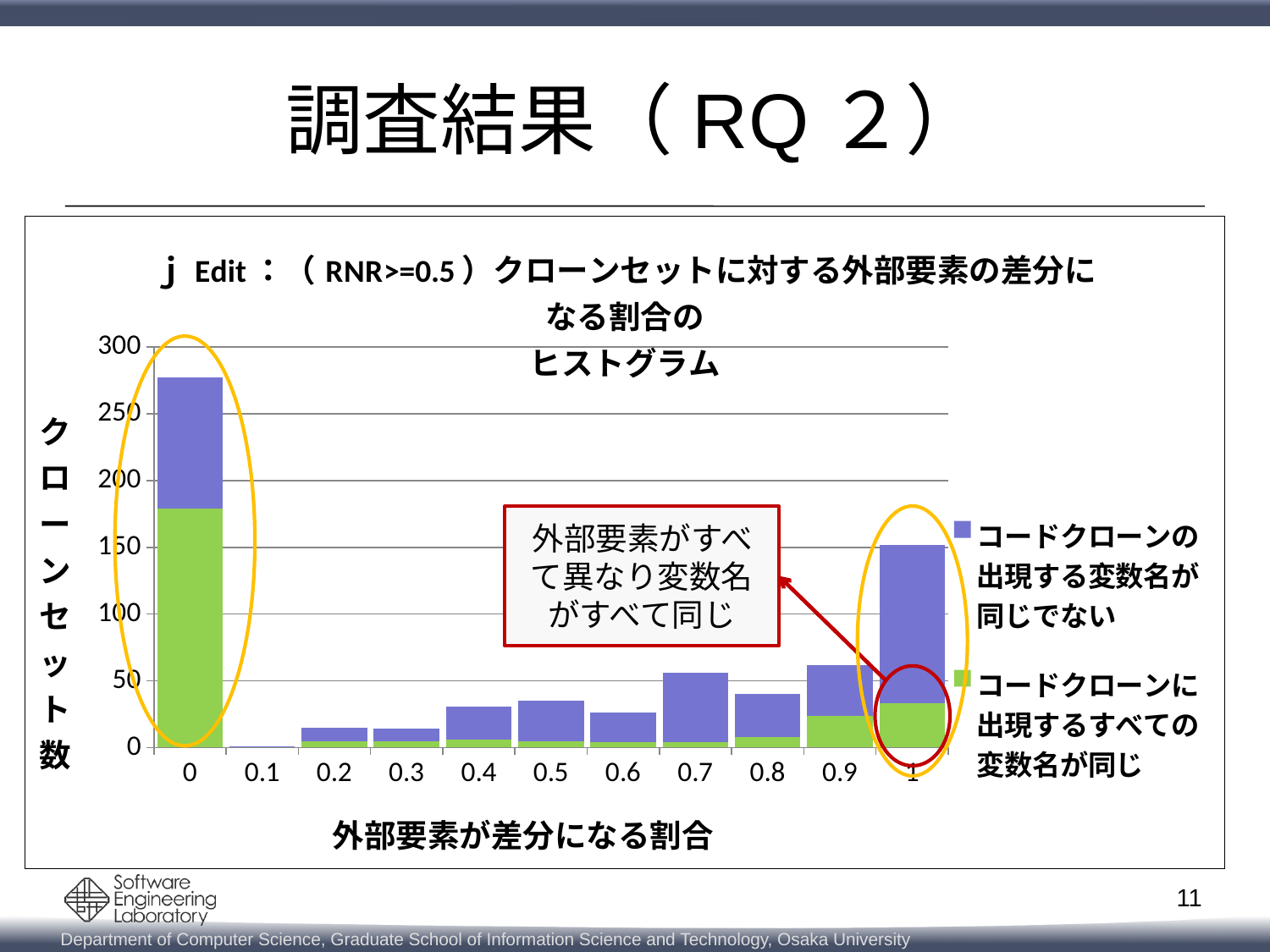

# 調査結果（RQ２）

### Chart: ｊEdit：（RNR>=0.5）クローンセットに対する外部要素の差分になる割合の
ヒストグラム

| Category | コードクローンに出現するすべての変数名が同じ | コードクローンの出現する変数名が同じでない |
|---|---|---|
| 0 | 179.0 | 98.0 |
| 0.1 | 0.0 | 1.0 |
| 0.2 | 5.0 | 10.0 |
| 0.3 | 5.0 | 9.0 |
| 0.4 | 6.0 | 25.0 |
| 0.5 | 5.0 | 30.0 |
| 0.6 | 4.0 | 22.0 |
| 0.7 | 4.0 | 52.0 |
| 0.8 | 8.0 | 32.0 |
| 0.9 | 24.0 | 38.0 |
| 1 | 33.0 | 119.0 |

外部要素がすべて異なり変数名がすべて同じ

11